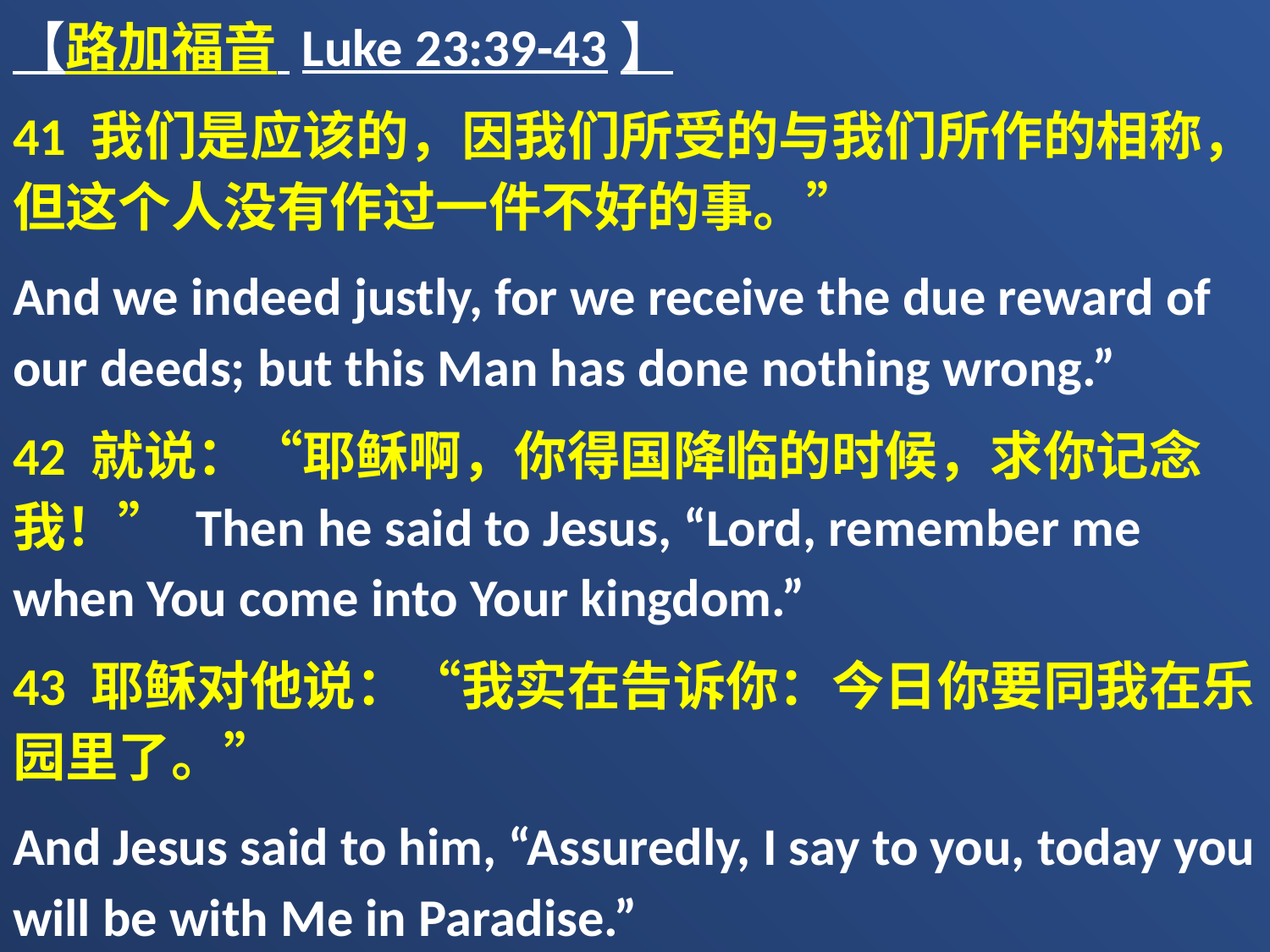

【路加福音 Luke 23:39-43】
41 我们是应该的，因我们所受的与我们所作的相称，但这个人没有作过一件不好的事。”
And we indeed justly, for we receive the due reward of our deeds; but this Man has done nothing wrong.”
42 就说：“耶稣啊，你得国降临的时候，求你记念我！” Then he said to Jesus, “Lord, remember me when You come into Your kingdom.”
43 耶稣对他说：“我实在告诉你：今日你要同我在乐园里了。”
And Jesus said to him, “Assuredly, I say to you, today you will be with Me in Paradise.”